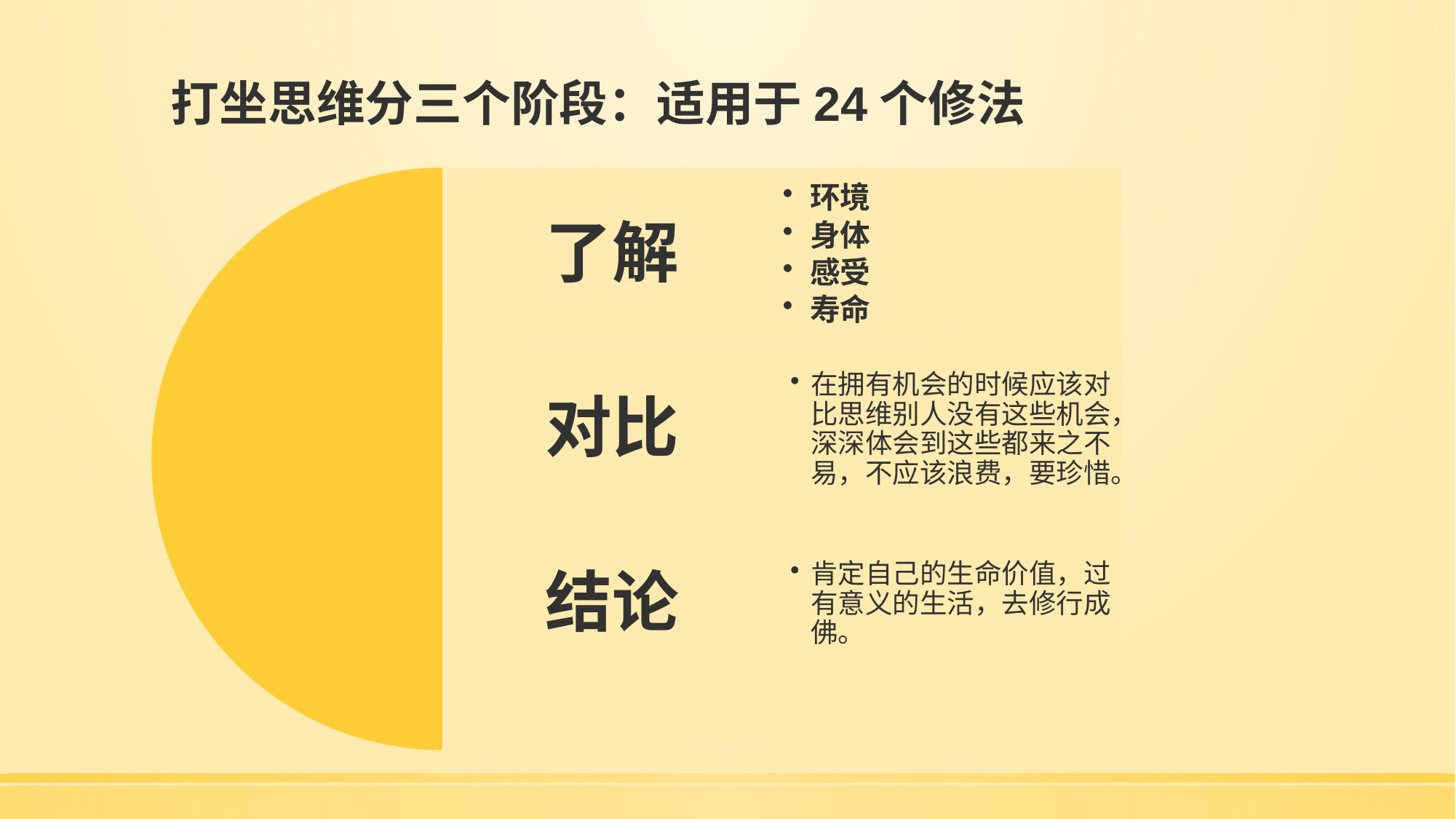

# 打坐思维分三个阶段：适用于24个修法
了解
对比
结论
环境
身体
感受
寿命
在拥有机会的时候应该对比思维别人没有这些机会，深深体会到这些都来之不易，不应该浪费，要珍惜。
肯定自己的生命价值，过有意义的生活，去修行成佛。